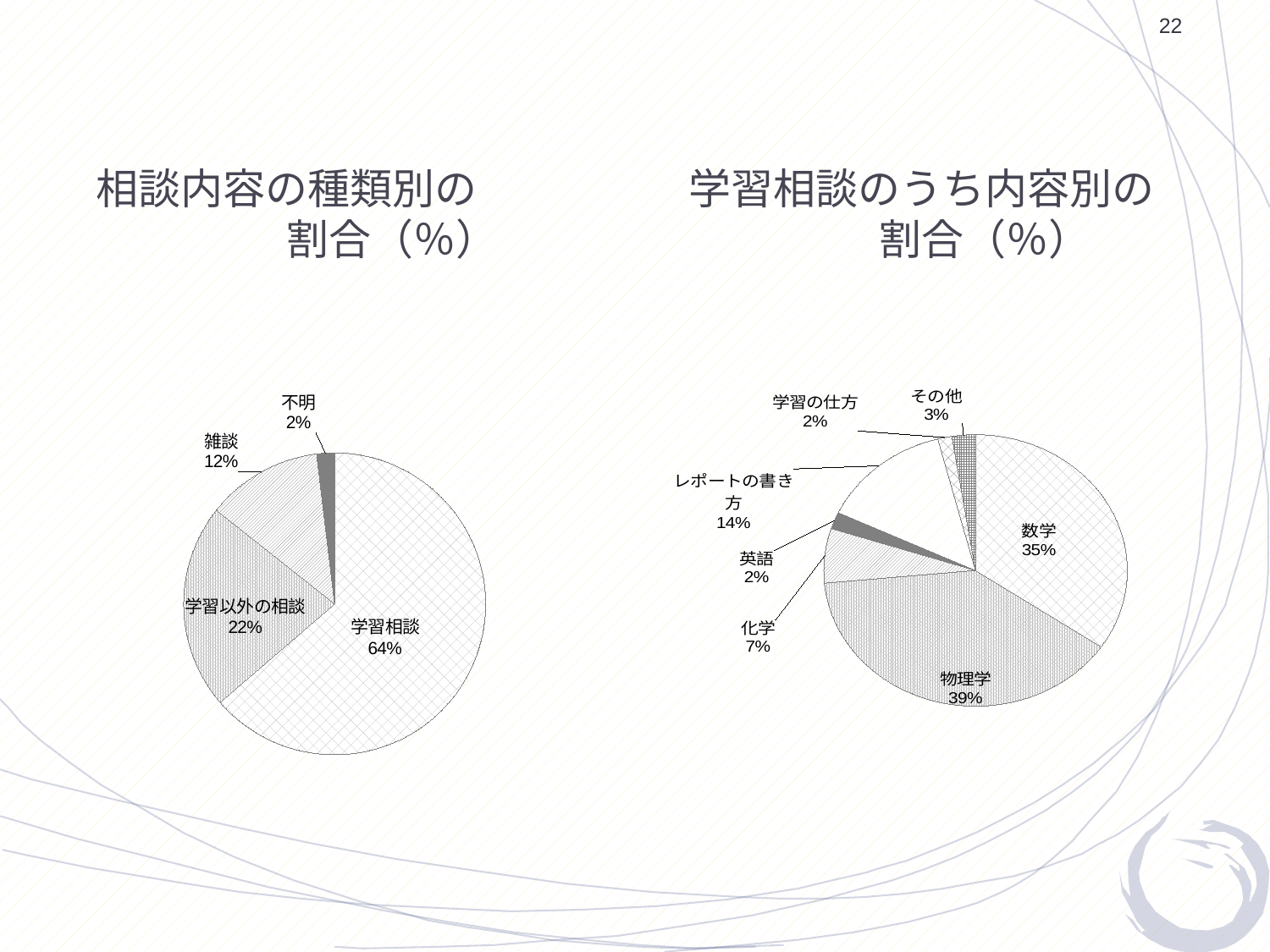

22
相談内容の種類別の　　　　　学習相談のうち内容別の　　　割合（％）　　　　　　　　　割合（％）

### Chart

| Category | 割合 |
|---|---|
| 数学 | 34.5 |
| 物理 | 39.0 |
| 化学 | 6.5 |
| 英語 | 2.0 |
| レポートの書き方 | 14.000000000000002 |
| 学習の仕方 | 1.5 |
| その他 | 2.5 |

### Chart

| Category | 割合 |
|---|---|
| 学習相談 | 63.69426751592355 |
| 学習以外の相談 | 21.974522292993623 |
| 雑談 | 12.420382165605096 |
| 不明 | 1.9108280254777072 |